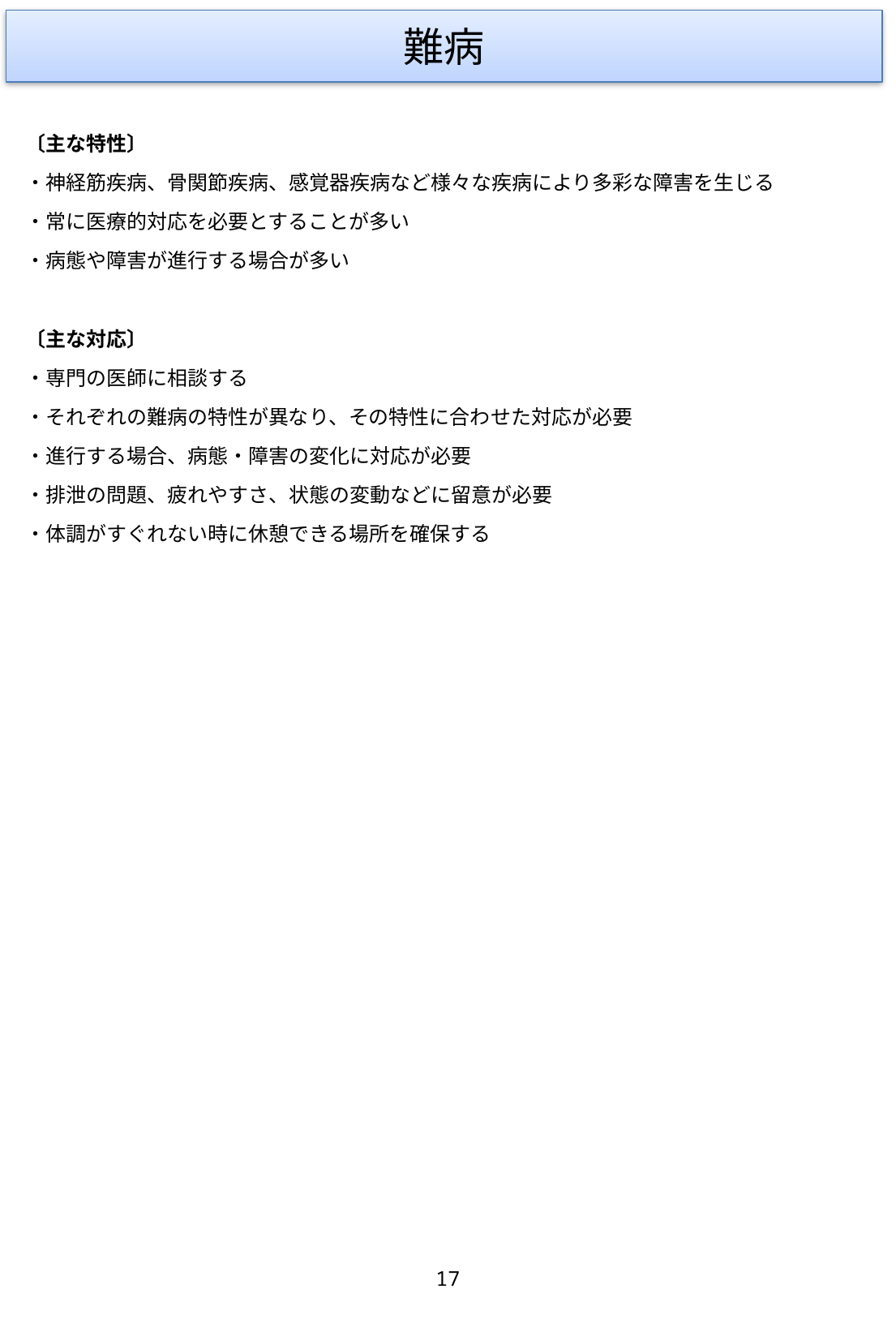

難病
〔主な特性〕
・神経筋疾病、骨関節疾病、感覚器疾病など様々な疾病により多彩な障害を生じる
・常に医療的対応を必要とすることが多い
・病態や障害が進行する場合が多い

〔主な対応〕
・専門の医師に相談する
・それぞれの難病の特性が異なり、その特性に合わせた対応が必要
・進行する場合、病態・障害の変化に対応が必要
・排泄の問題、疲れやすさ、状態の変動などに留意が必要
・体調がすぐれない時に休憩できる場所を確保する

17